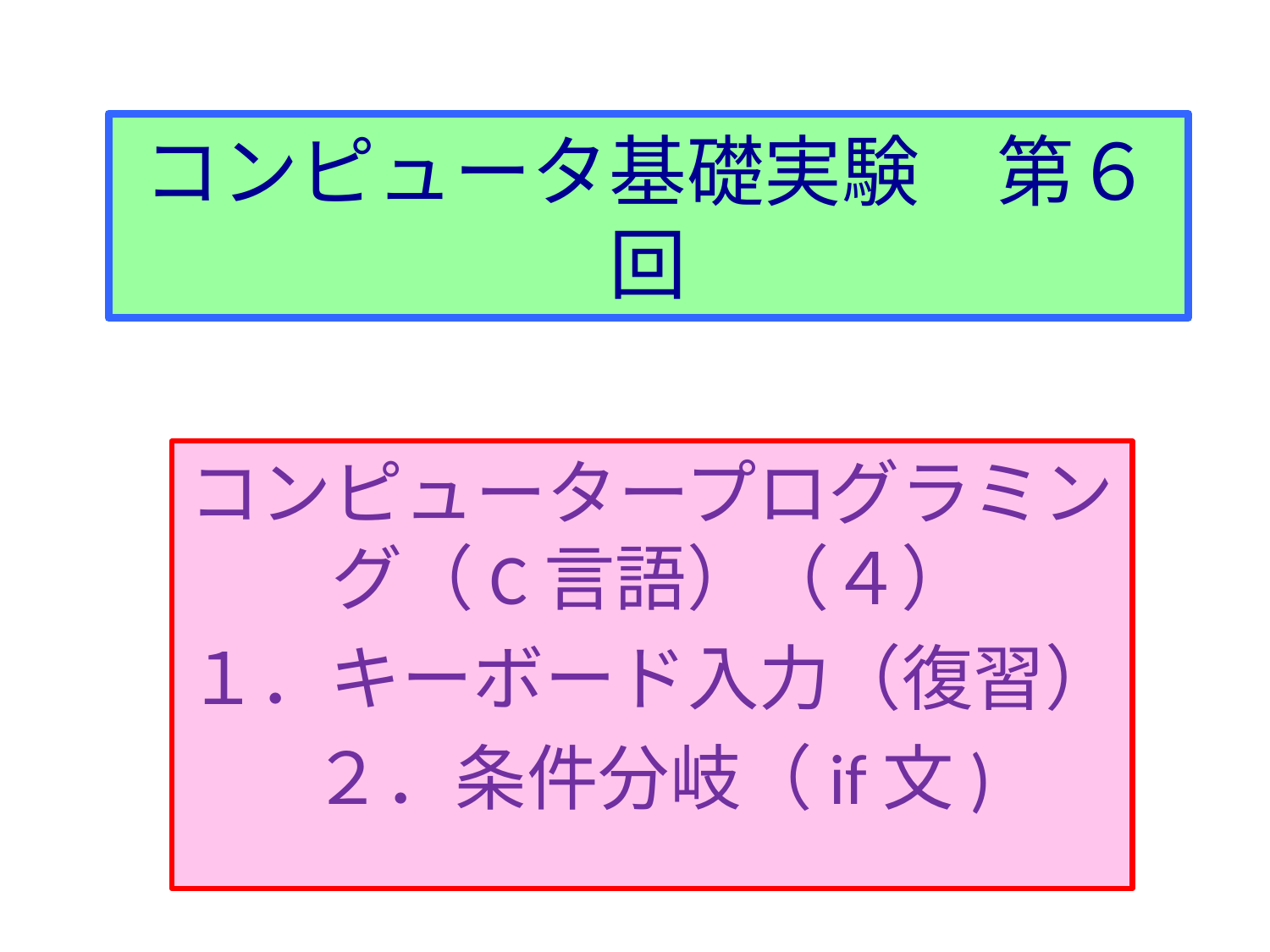

# コンピュータ基礎実験　第６回
コンピュータープログラミング（C言語）（４）
１．キーボード入力（復習）
２．条件分岐（if文)